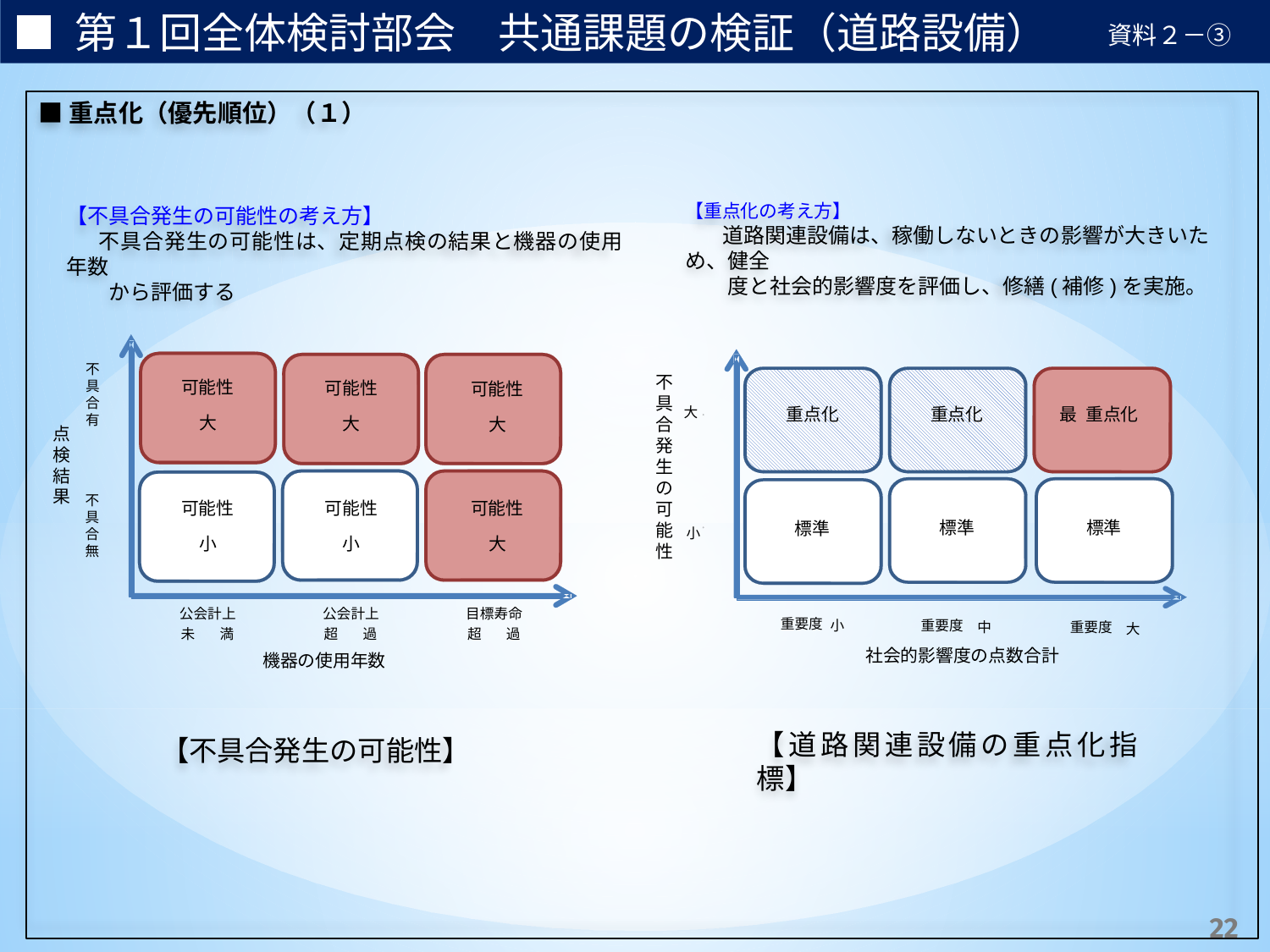

■ 第１回全体検討部会　共通課題の検証（道路設備）
資料２－③
■重点化（優先順位）（１）
【重点化の考え方】
　　道路関連設備は、稼働しないときの影響が大きいため、​健全
　　度と社会的影響度を評価し、修繕(補修)を実施。​

【不具合発生の可能性の考え方】
　  不具合発生の可能性は、定期点検の結果と機器の使用年数
　　から評価する​

重点化
重点化
最
重点化
大

標準
標準
標準
小

重要度
小
重要度
中
重要度
大
社会的影響度の点数合計
不具合発生の可能性
大
小

可能性
可能性
可能性
大
大
大

可能性
可能性
可能性
小
小
大

公会計上
公会計上
目標寿命
未
満
超
過
超
過
機器の使用年数
不具合有
点検結果
不具合無
【道路関連設備の重点化指標】

【不具合発生の可能性】

22